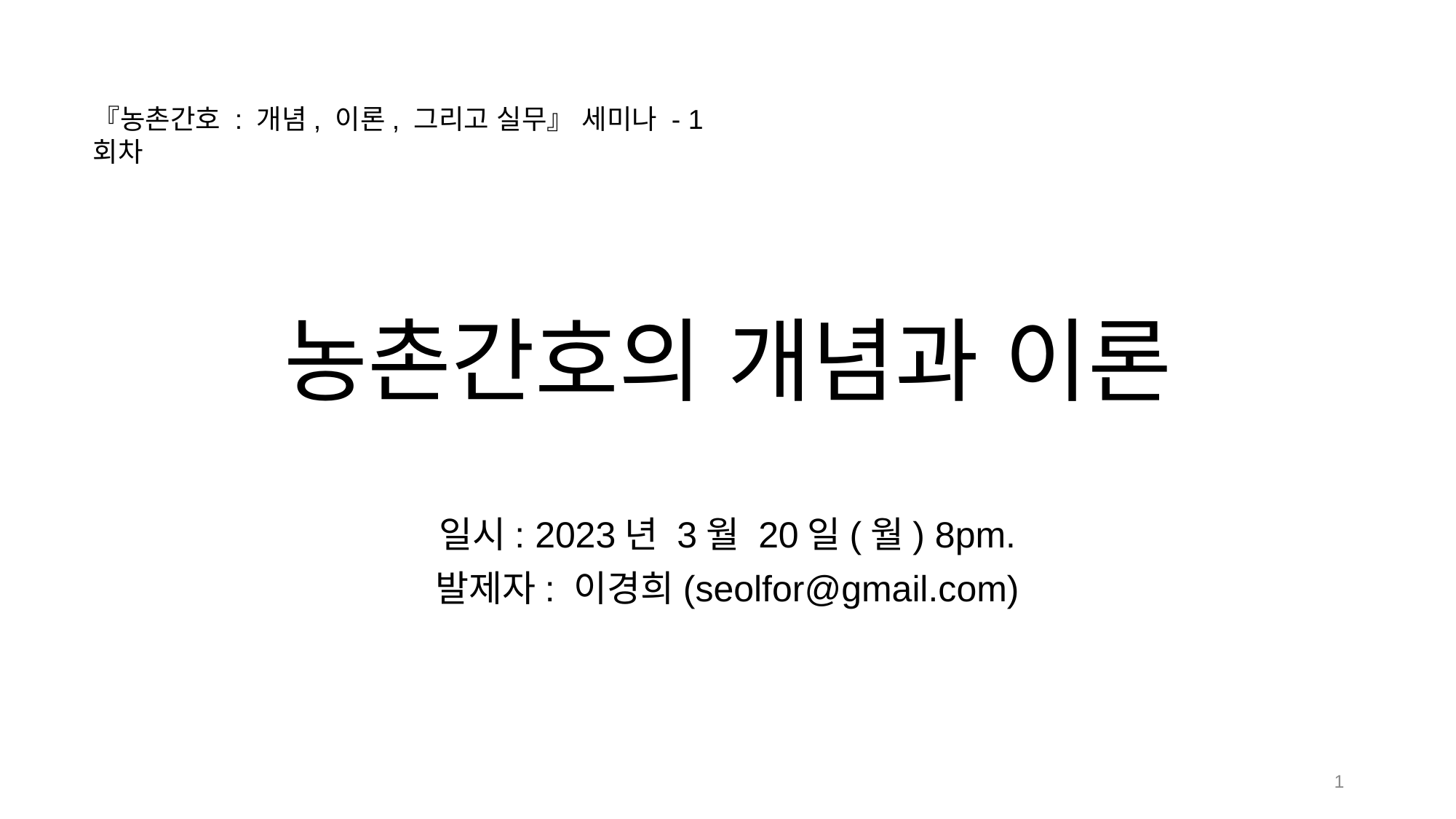

『농촌간호 : 개념, 이론, 그리고 실무』 세미나 - 1회차
# 농촌간호의 개념과 이론
일시: 2023년 3월 20일(월) 8pm.
발제자: 이경희(seolfor@gmail.com)
1